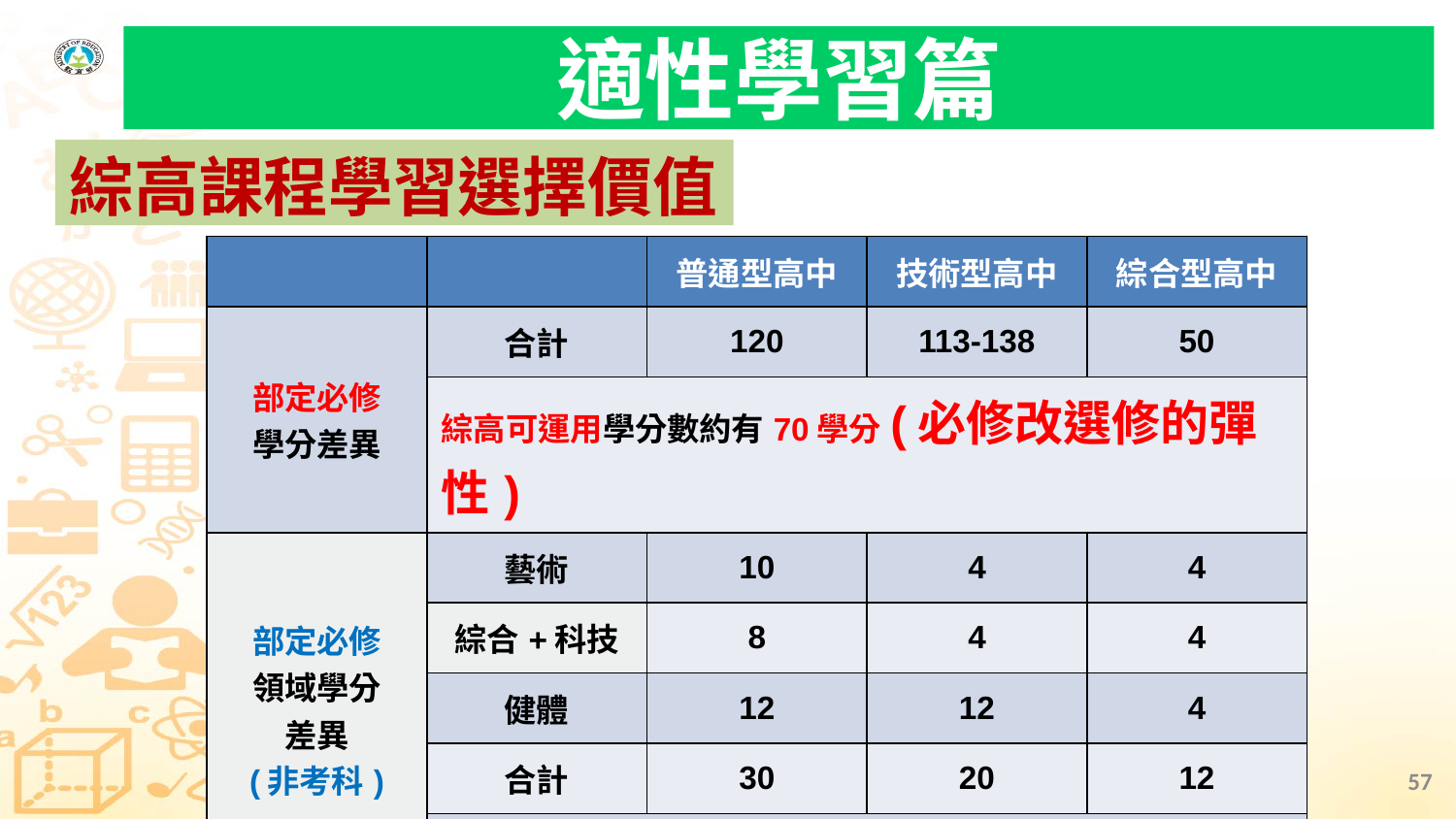

# 適性學習篇
綜高課程學習選擇價值

|  |  | 普通型高中 | 技術型高中 | 綜合型高中 |
| --- | --- | --- | --- | --- |
| 部定必修 學分差異 | 合計 | 120 | 113-138 | 50 |
|  | 綜高可運用學分數約有70學分(必修改選修的彈性) |  |  |  |
| 部定必修 領域學分 差異 (非考科) | 藝術 | 10 | 4 | 4 |
|  | 綜合+科技 | 8 | 4 | 4 |
|  | 健體 | 12 | 12 | 4 |
|  | 合計 | 30 | 20 | 12 |
|  | 綜高可運用於相關進路學分比普/技高分別多18/8學分 |  |  |  |
57